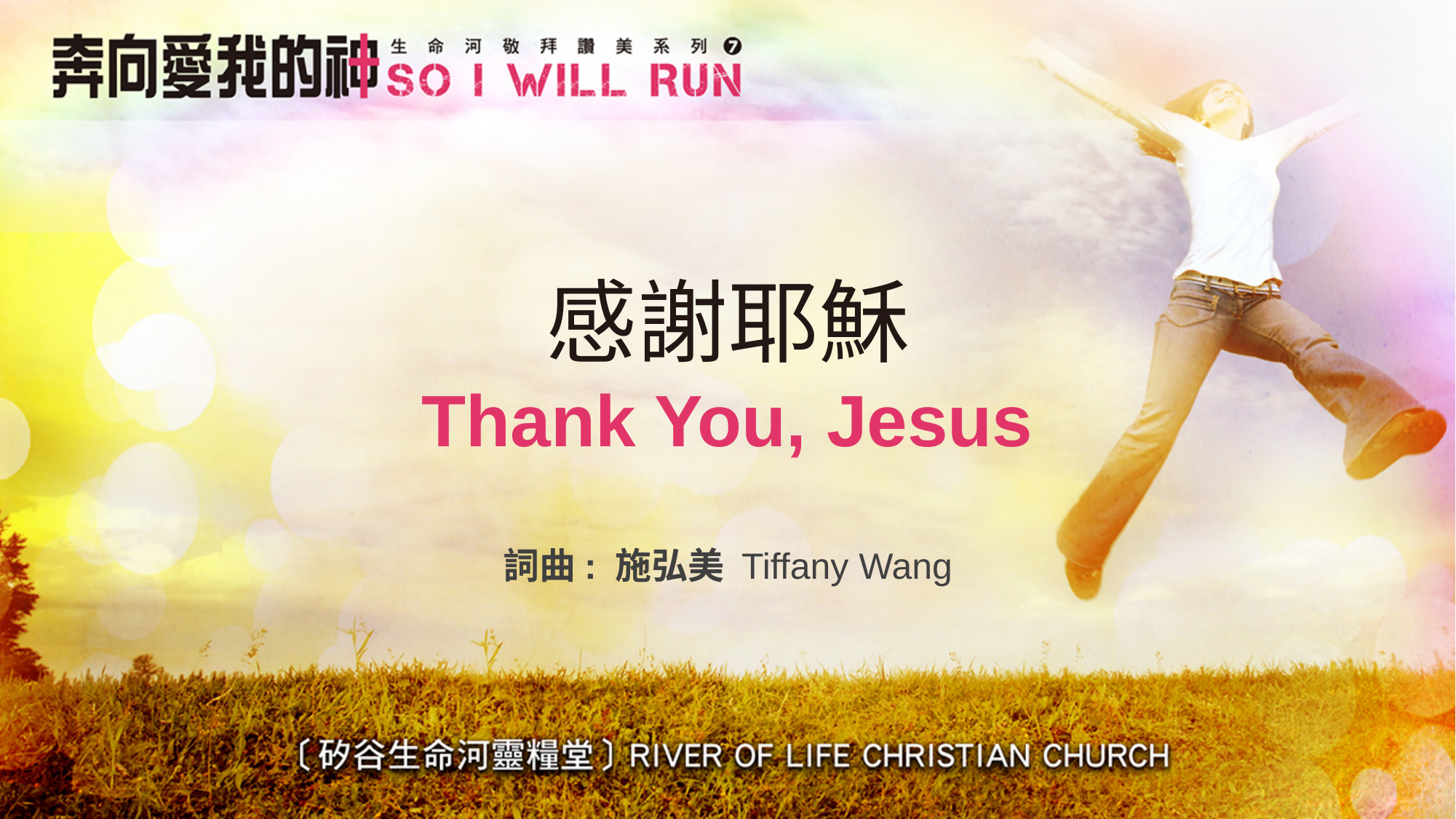

# 感謝耶穌 Thank You, Jesus
詞曲: 施弘美 Tiffany Wang